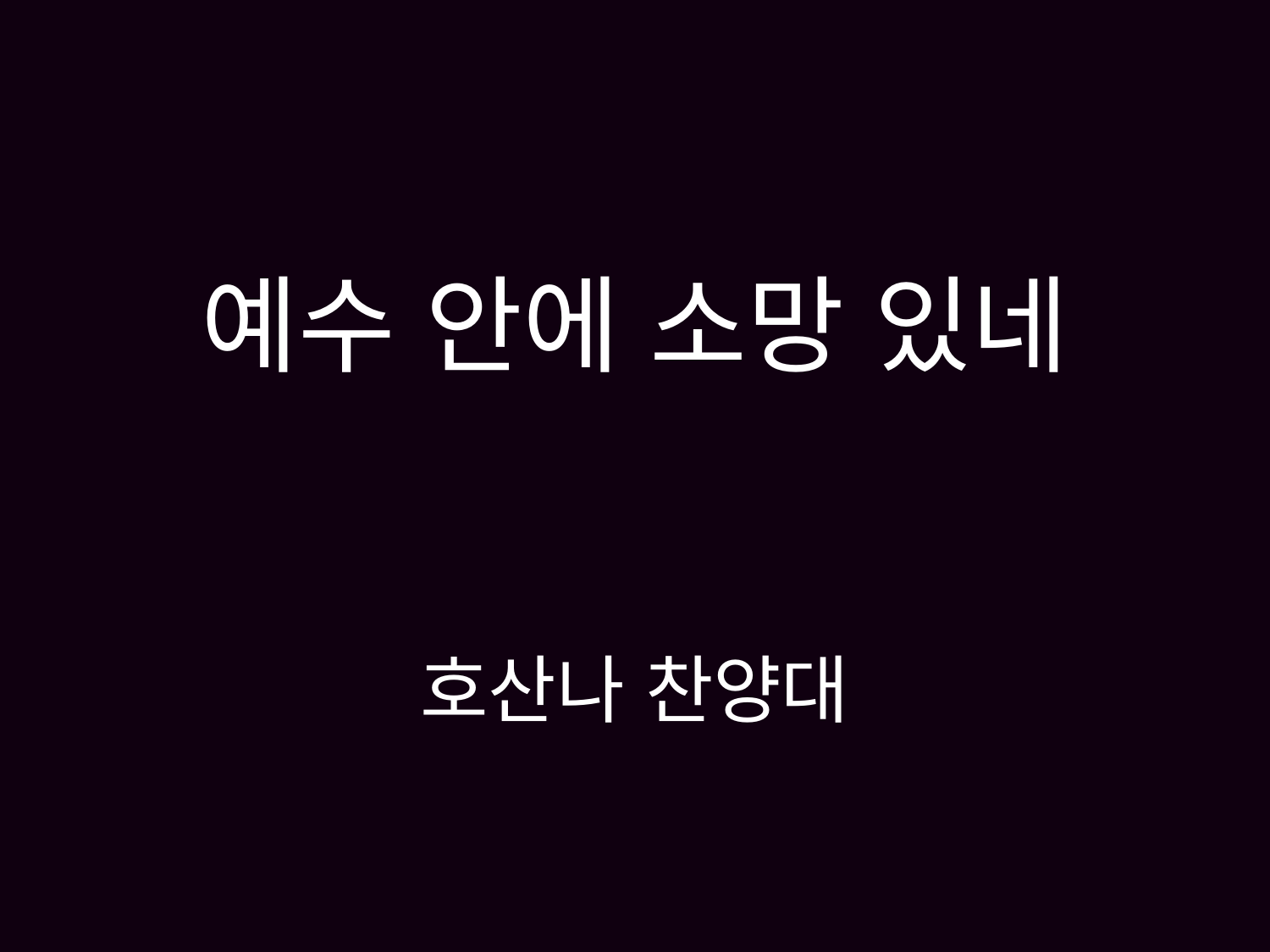

# 예수 안에 소망 있네 호산나 찬양대